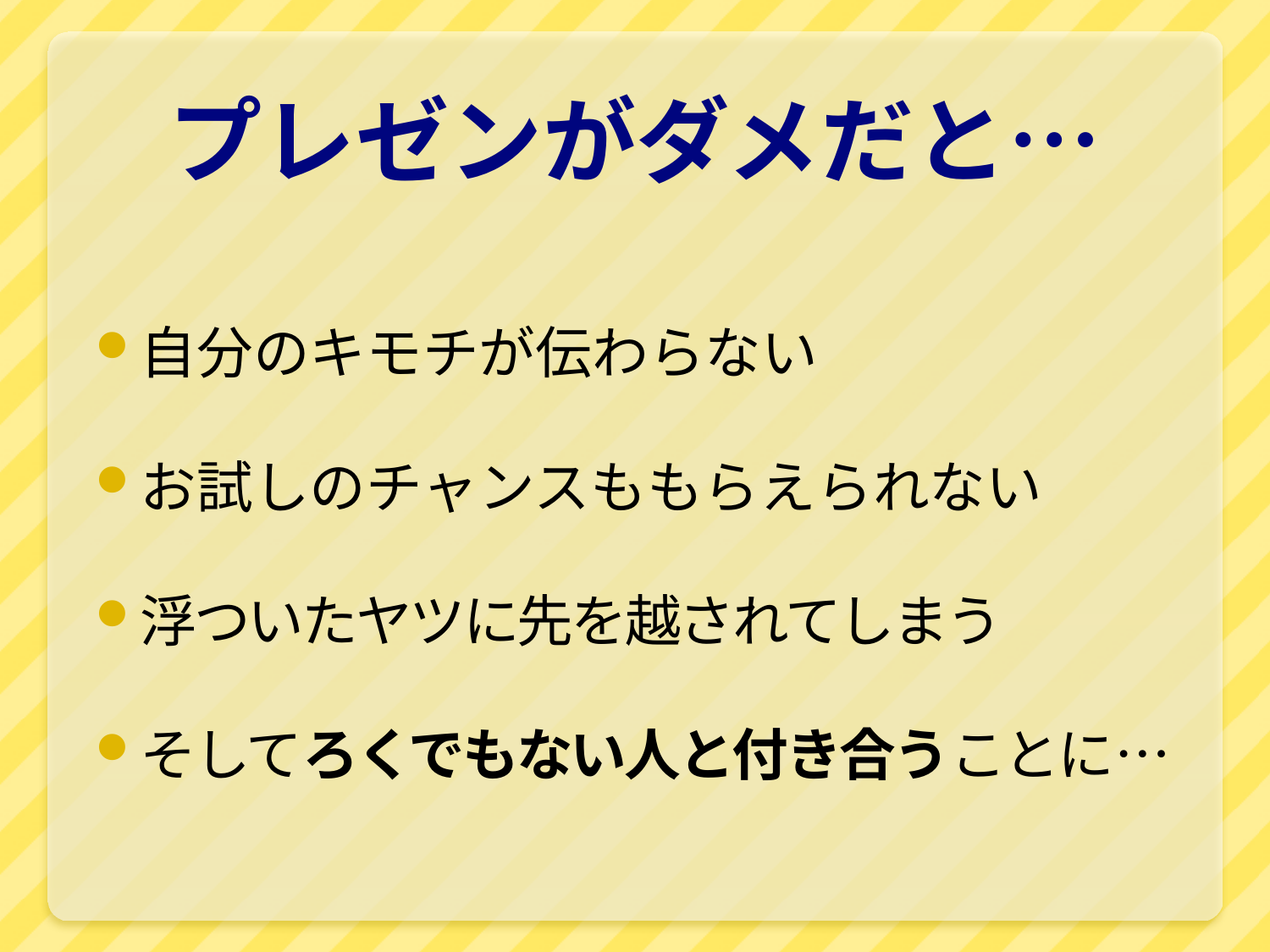

# プレゼンがダメだと…
自分のキモチが伝わらない
お試しのチャンスももらえられない
浮ついたヤツに先を越されてしまう
そしてろくでもない人と付き合うことに…